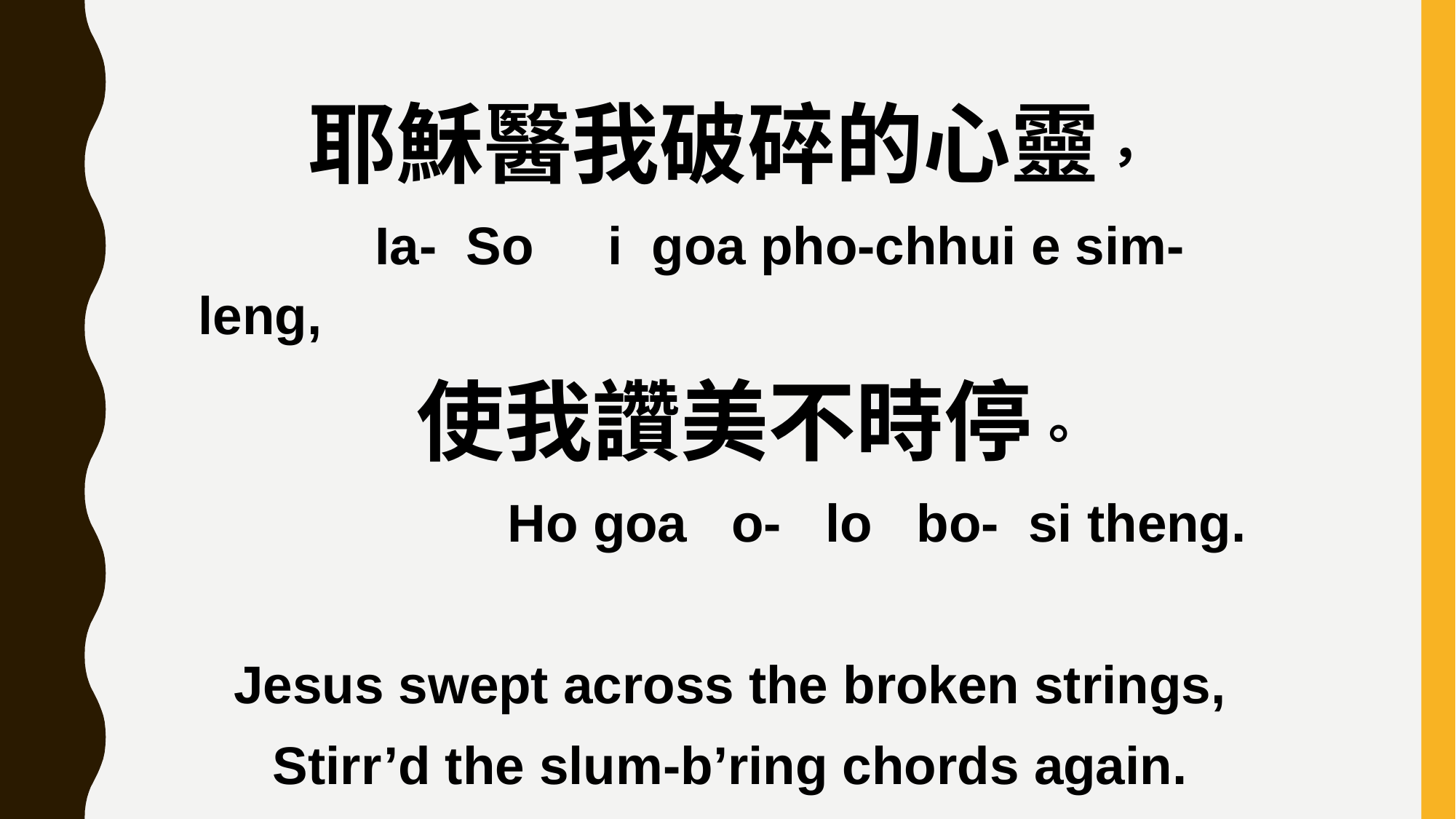

耶穌醫我破碎的心靈，
            Ia-  So     i  goa pho-chhui e sim-leng,
 使我讚美不時停。
                     Ho goa   o-   lo   bo-  si theng.

Jesus swept across the broken strings,
Stirr’d the slum-b’ring chords again.